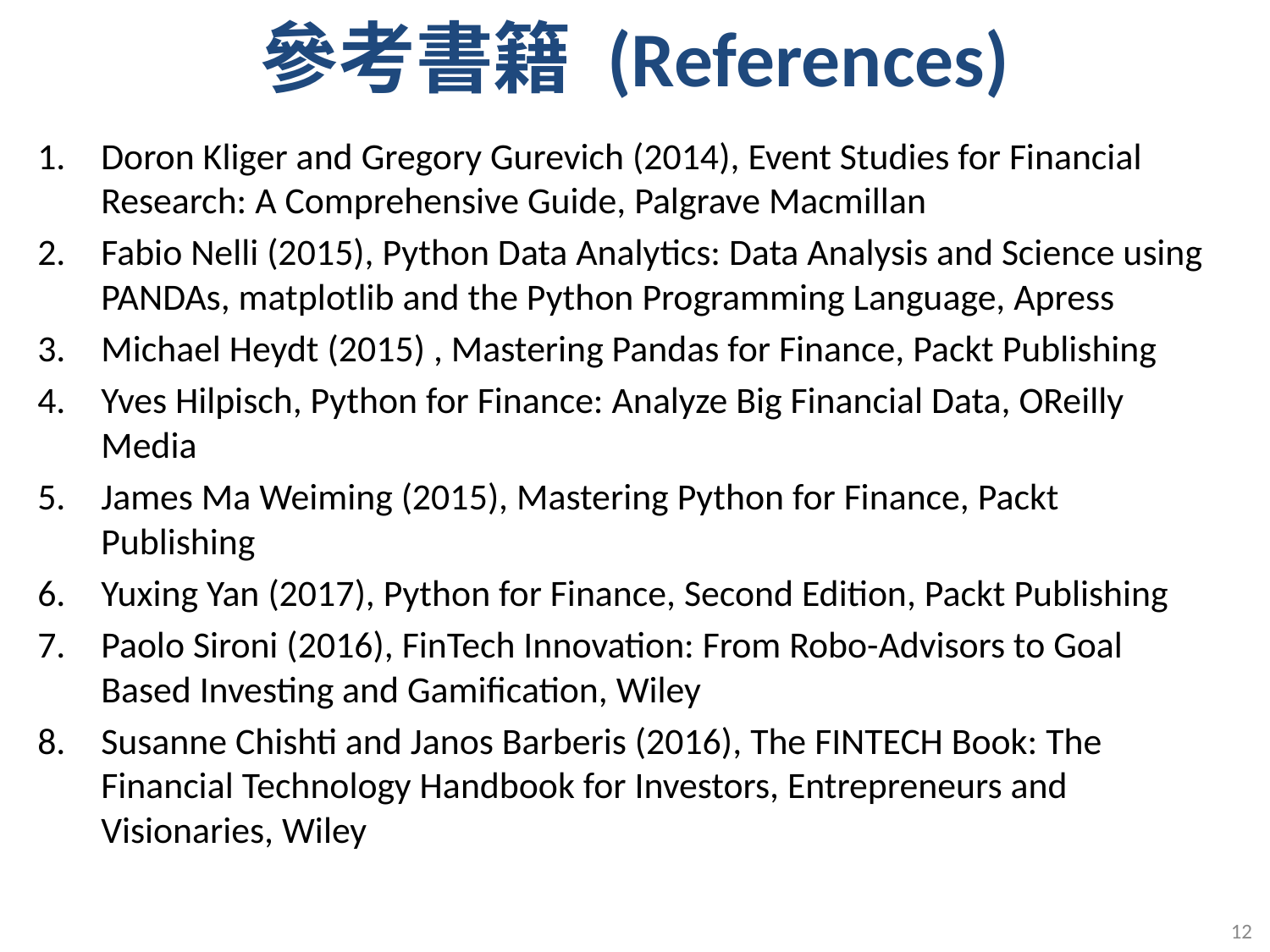

# 參考書籍 (References)
Doron Kliger and Gregory Gurevich (2014), Event Studies for Financial Research: A Comprehensive Guide, Palgrave Macmillan
Fabio Nelli (2015), Python Data Analytics: Data Analysis and Science using PANDAs, matplotlib and the Python Programming Language, Apress
Michael Heydt (2015) , Mastering Pandas for Finance, Packt Publishing
Yves Hilpisch, Python for Finance: Analyze Big Financial Data, OReilly Media
James Ma Weiming (2015), Mastering Python for Finance, Packt Publishing
Yuxing Yan (2017), Python for Finance, Second Edition, Packt Publishing
Paolo Sironi (2016), FinTech Innovation: From Robo-Advisors to Goal Based Investing and Gamification, Wiley
Susanne Chishti and Janos Barberis (2016), The FINTECH Book: The Financial Technology Handbook for Investors, Entrepreneurs and Visionaries, Wiley
12